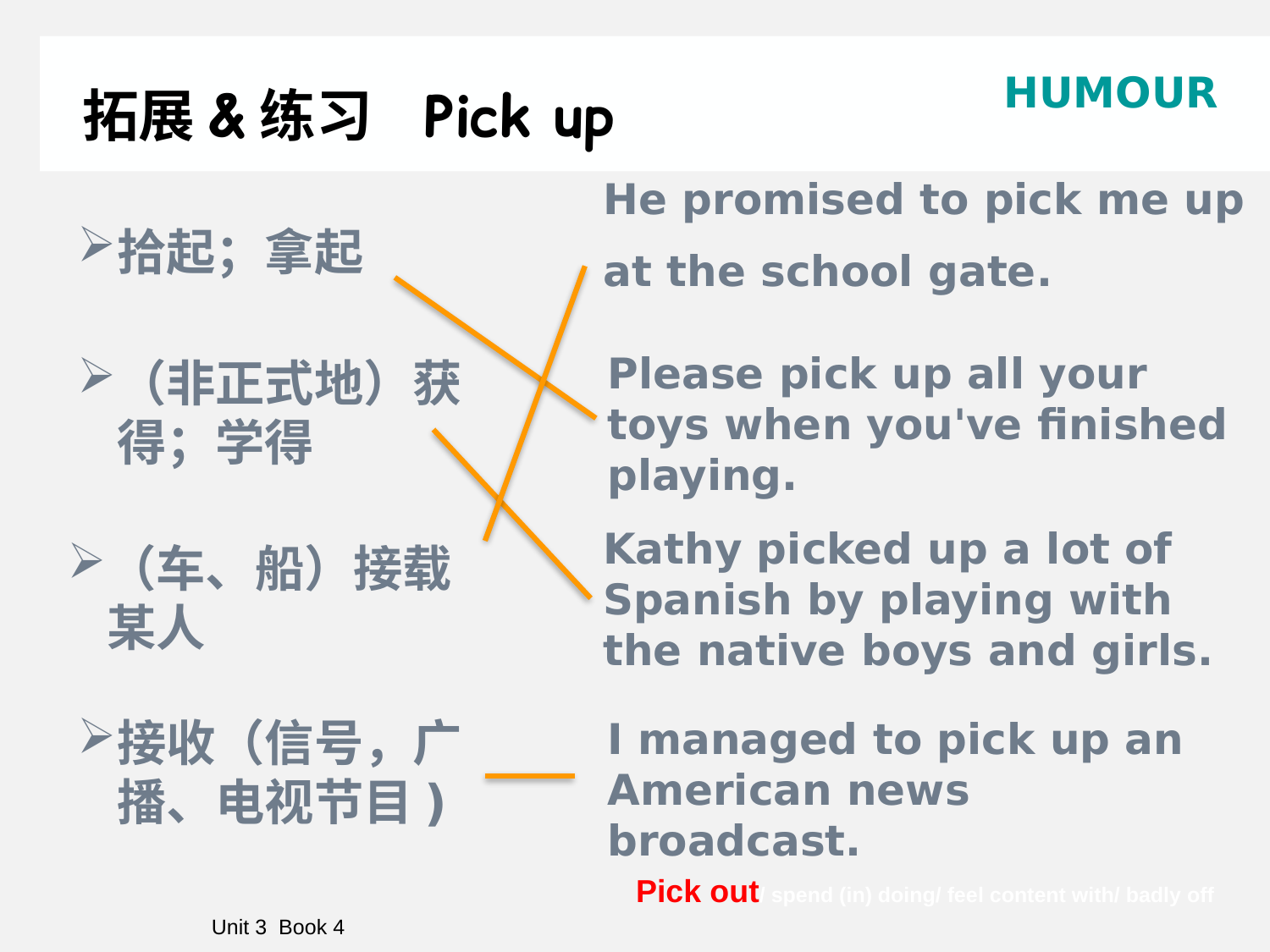

拓展&练习   Pick up
He promised to pick me up
at the school gate.
拾起；拿起
Please pick up all your toys when you've finished playing.
（非正式地）获得；学得
Kathy picked up a lot of Spanish by playing with the native boys and girls.
（车、船）接载某人
接收（信号，广播、电视节目)
I managed to pick up an American news broadcast.

Pick out/ spend (in) doing/ feel content with/ badly off